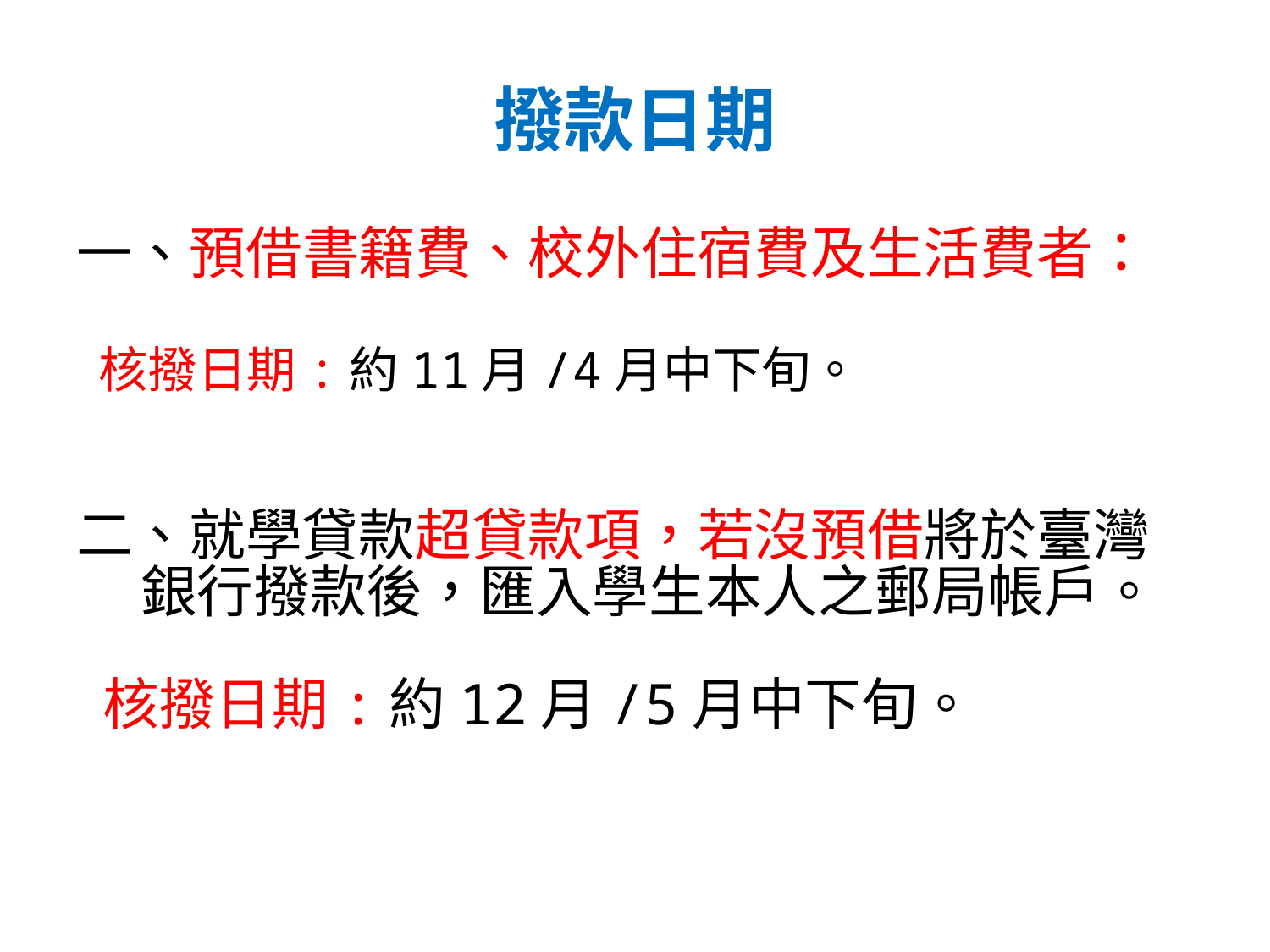

# 撥款日期
一、預借書籍費、校外住宿費及生活費者：

 核撥日期:約11月/4月中下旬。

二、就學貸款超貸款項，若沒預借將於臺灣
    銀行撥款後，匯入學生本人之郵局帳戶。

 核撥日期:約12月/5月中下旬。